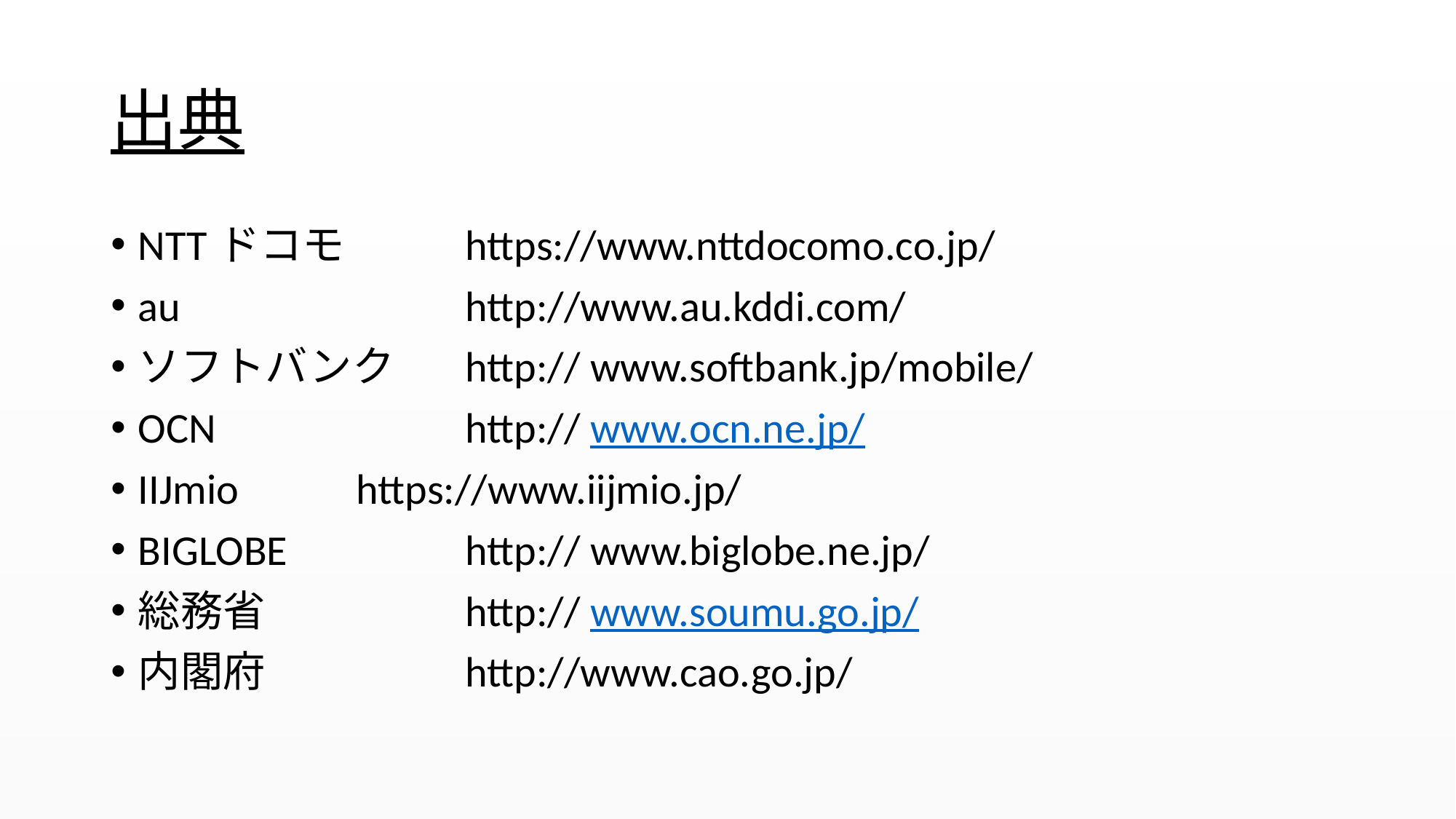

# 出典
NTTドコモ		https://www.nttdocomo.co.jp/
au　			http://www.au.kddi.com/
ソフトバンク	http:// www.softbank.jp/mobile/
OCN			http:// www.ocn.ne.jp/
IIJmio		https://www.iijmio.jp/
BIGLOBE		http:// www.biglobe.ne.jp/
総務省		http:// www.soumu.go.jp/
内閣府		http://www.cao.go.jp/